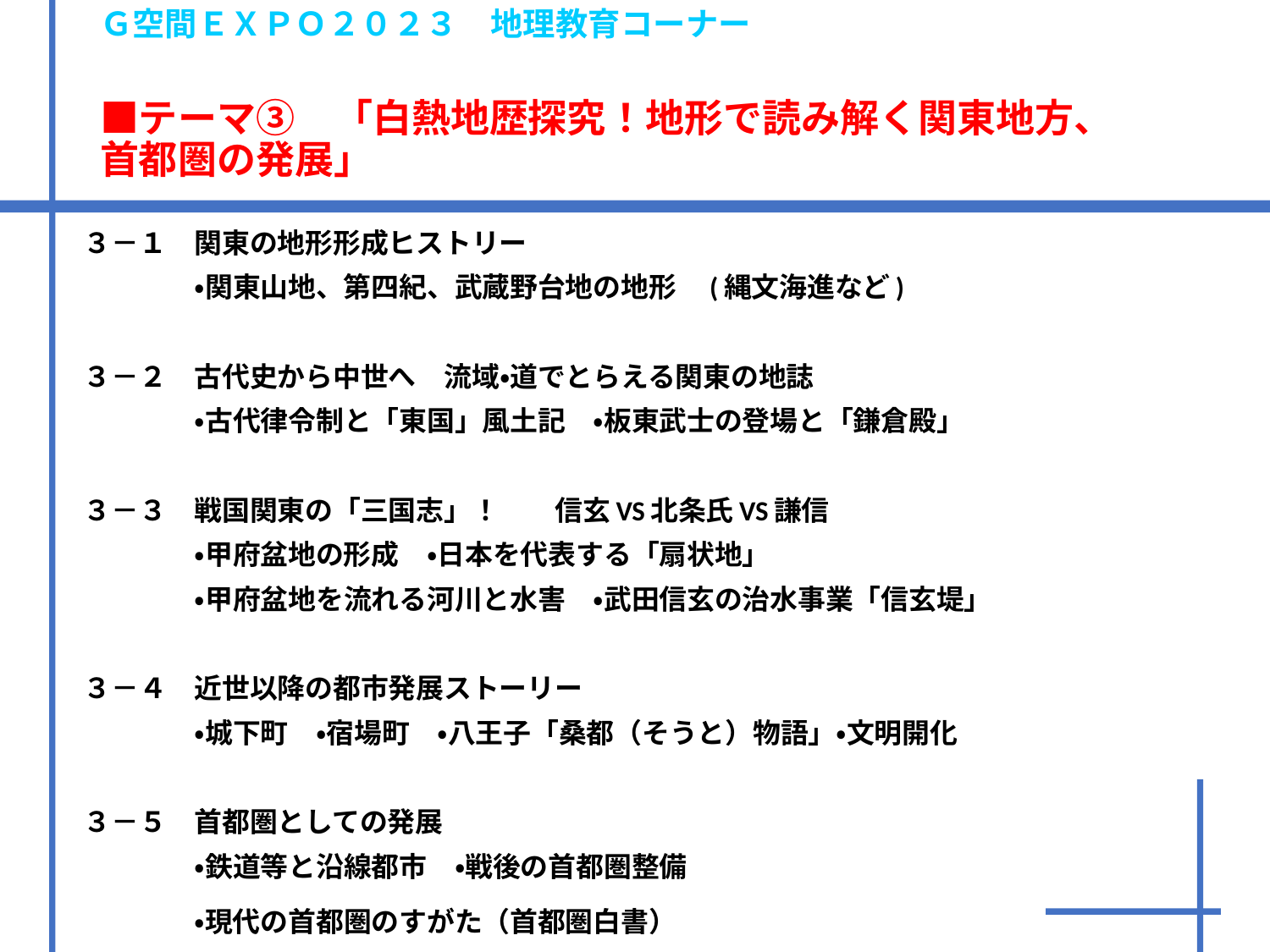

# Ｇ空間ＥＸＰＯ２０２３　地理教育コーナー 　　　 ■テーマ③　「白熱地歴探究！地形で読み解く関東地方、 首都圏の発展」
３－１　関東の地形形成ヒストリー
　　　　・関東山地、第四紀、武蔵野台地の地形　(縄文海進など)

３－２　古代史から中世へ　流域・道でとらえる関東の地誌
　　　　・古代律令制と「東国」風土記　・板東武士の登場と「鎌倉殿」

３－３　戦国関東の「三国志」！　　信玄VS北条氏VS謙信
　　　　・甲府盆地の形成　・日本を代表する「扇状地」
　　　　・甲府盆地を流れる河川と水害　・武田信玄の治水事業「信玄堤」

３－４　近世以降の都市発展ストーリー
　　　　・城下町　・宿場町　・八王子「桑都（そうと）物語」・文明開化

３－５　首都圏としての発展
　　　　・鉄道等と沿線都市　・戦後の首都圏整備
　　　　・現代の首都圏のすがた（首都圏白書）